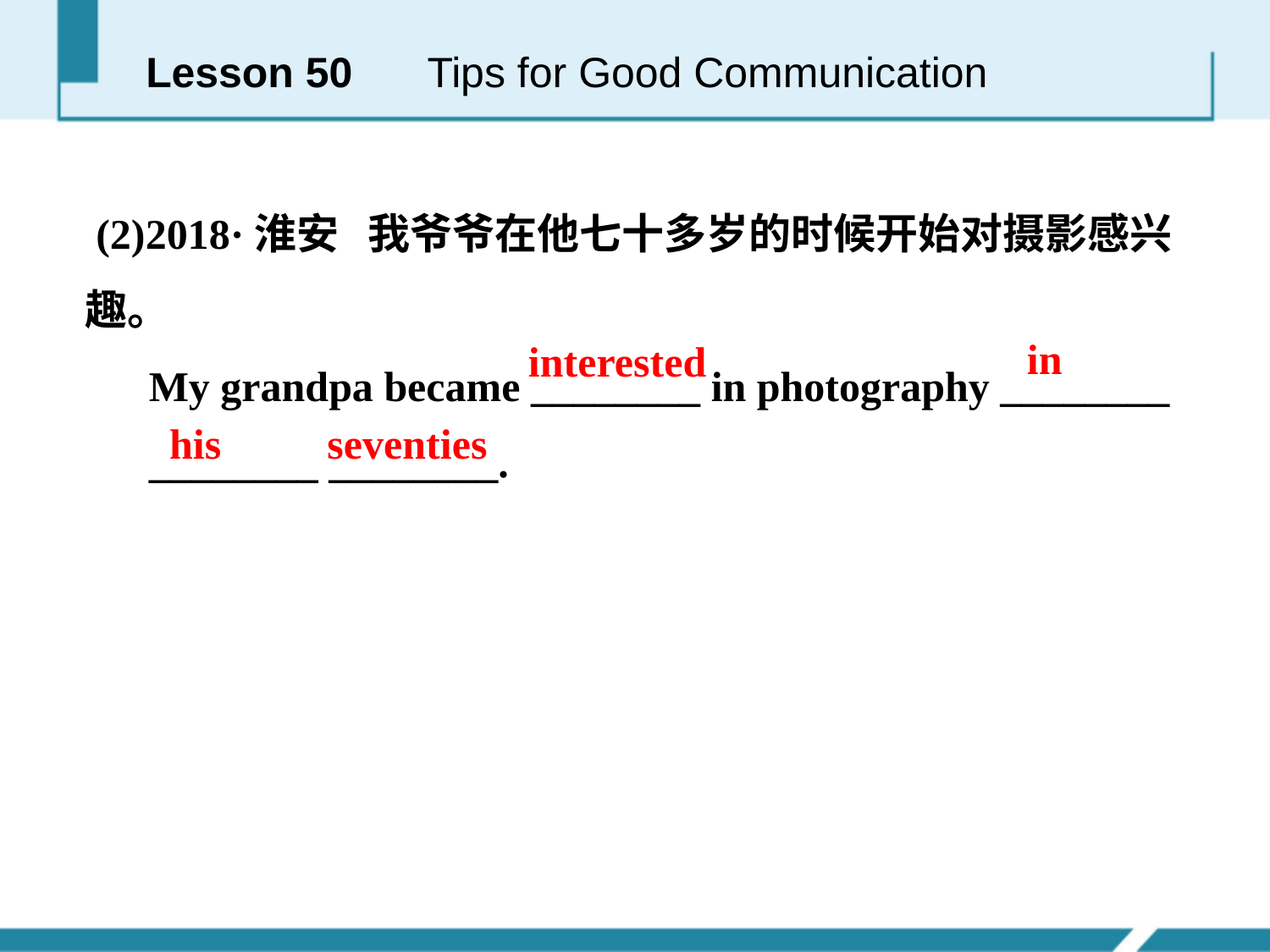

Lesson 50 　Tips for Good Communication
 (2)2018·淮安   我爷爷在他七十多岁的时候开始对摄影感兴趣。
      My grandpa became ________ in photography ________
      ________ ________.
in
interested
his          seventies